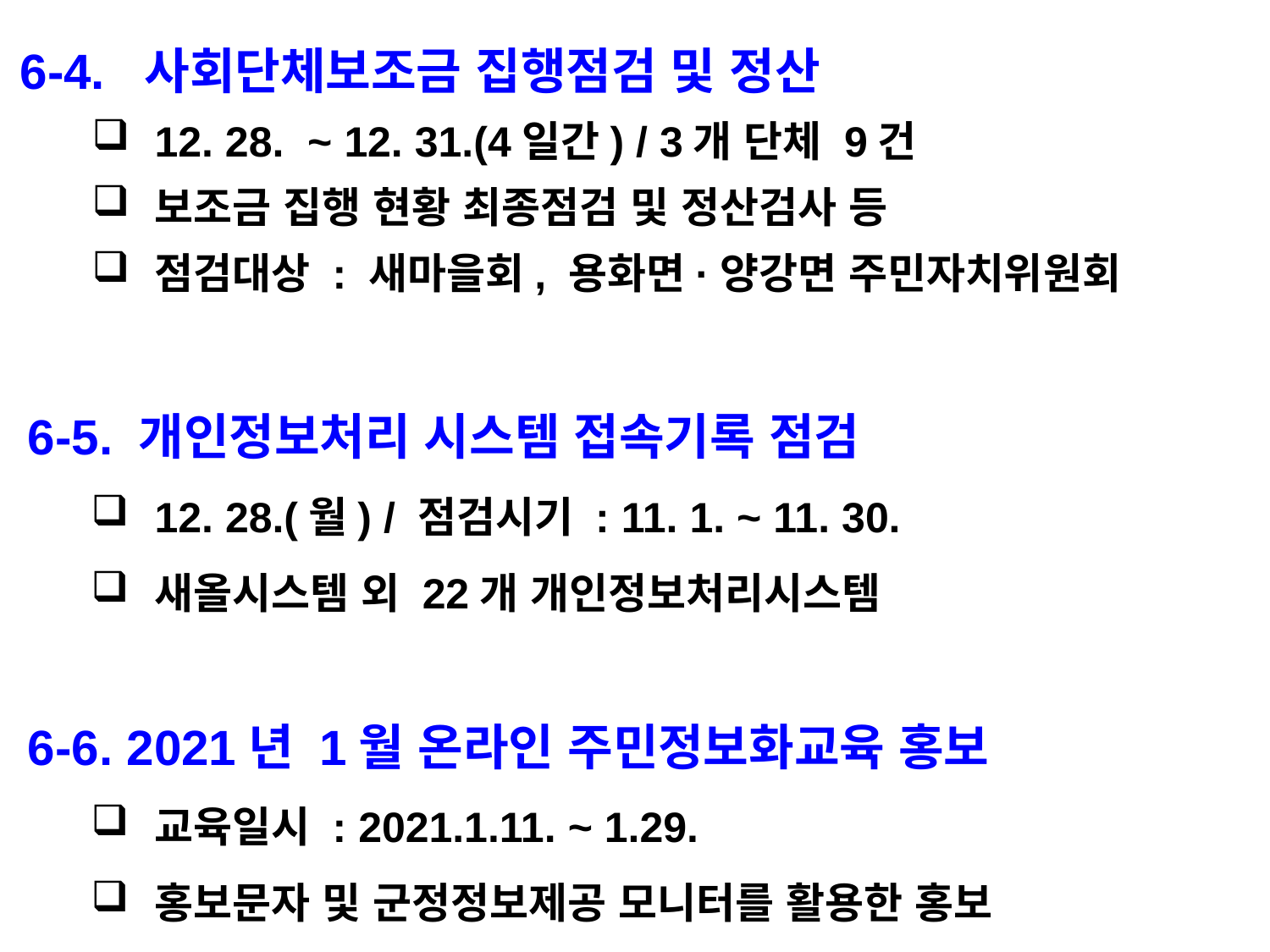

6-4.  사회단체보조금 집행점검 및 정산
12. 28.  ~ 12. 31.(4일간) / 3개 단체 9건
보조금 집행 현황 최종점검 및 정산검사 등
점검대상 : 새마을회, 용화면·양강면 주민자치위원회
6-5. 개인정보처리 시스템 접속기록 점검
12. 28.(월) / 점검시기 : 11. 1. ~ 11. 30.
새올시스템 외 22개 개인정보처리시스템

6-6. 2021년 1월 온라인 주민정보화교육 홍보
교육일시 : 2021.1.11. ~ 1.29.
홍보문자 및 군정정보제공 모니터를 활용한 홍보